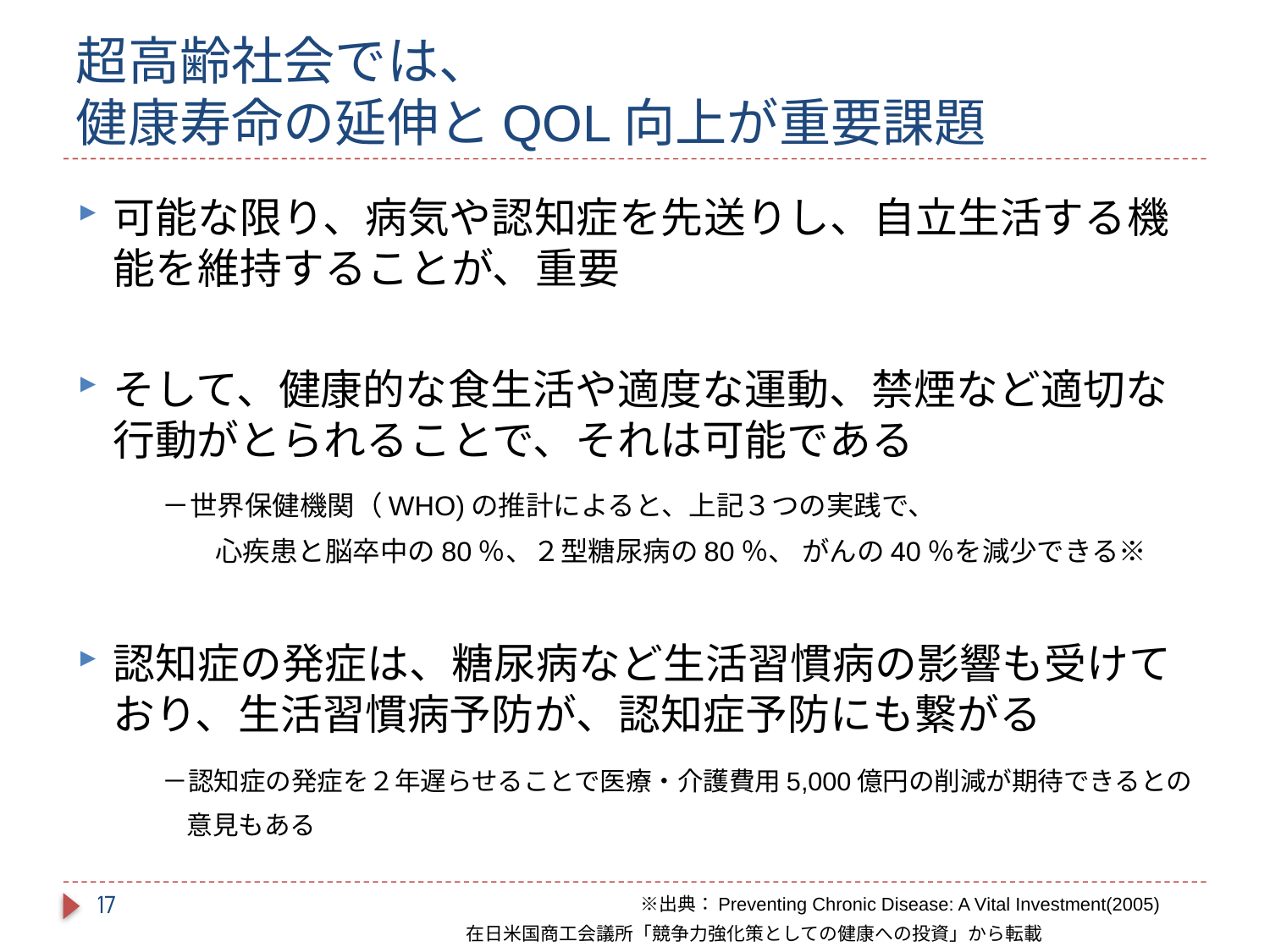

# 超高齢社会では、 健康寿命の延伸とQOL向上が重要課題
可能な限り、病気や認知症を先送りし、自立生活する機能を維持することが、重要

そして、健康的な食生活や適度な運動、禁煙など適切な行動がとられることで、それは可能である
　　－世界保健機関（WHO)の推計によると、上記３つの実践で、
　　　　　心疾患と脳卒中の80％、２型糖尿病の80％、 がんの40％を減少できる※

認知症の発症は、糖尿病など生活習慣病の影響も受けており、生活習慣病予防が、認知症予防にも繋がる
　　－認知症の発症を２年遅らせることで医療・介護費用5,000億円の削減が期待できるとの
　　　　 意見もある

17
　　　　　　　　　　　　　　　　　　　　※出典：Preventing Chronic Disease: A Vital Investment(2005)
                                              在日米国商工会議所「競争力強化策としての健康への投資」から転載